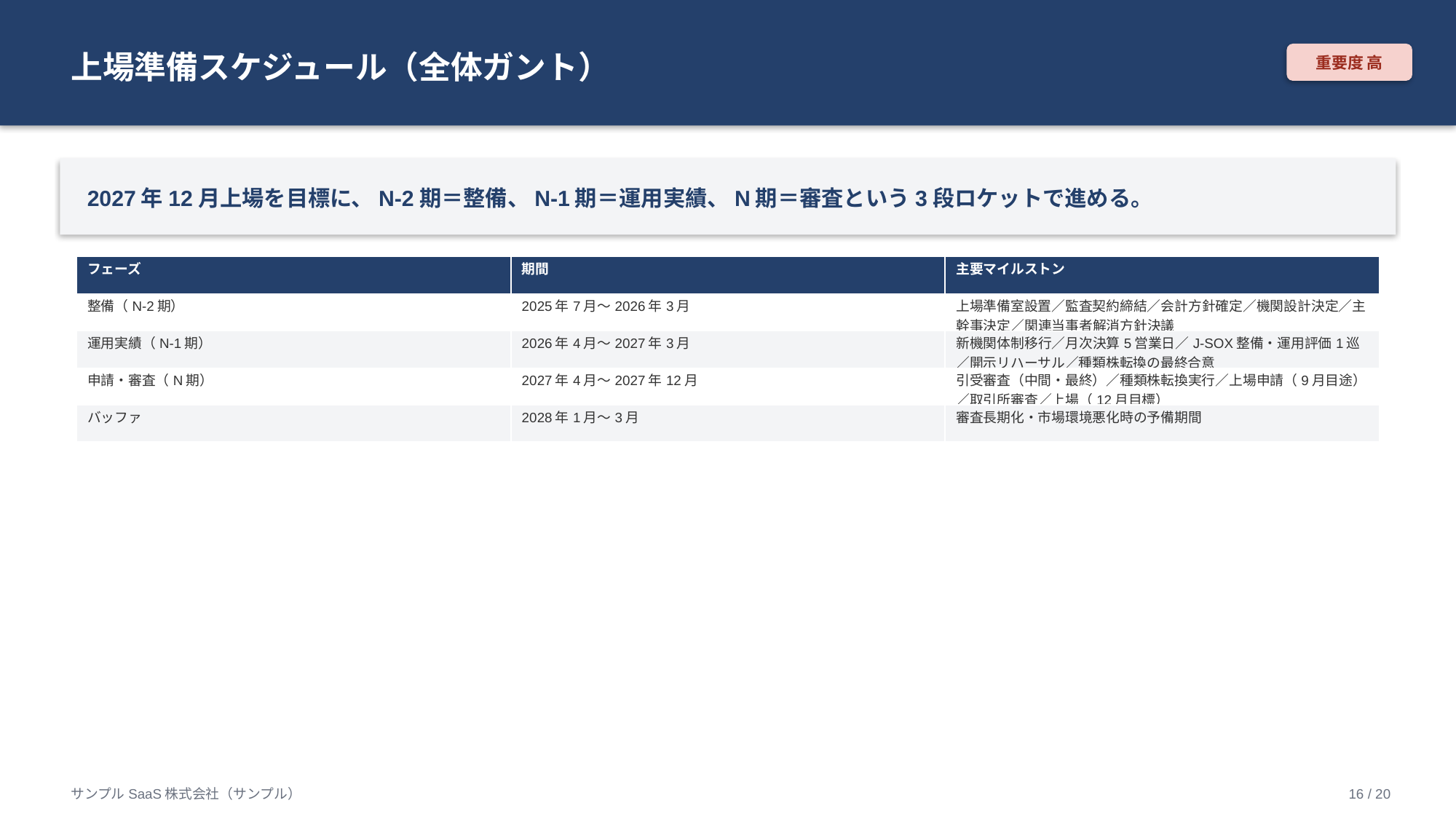

上場準備スケジュール（全体ガント）
重要度 高

2027年12月上場を目標に、N-2期＝整備、N-1期＝運用実績、N期＝審査という3段ロケットで進める。
| フェーズ | 期間 | 主要マイルストン |
| --- | --- | --- |
| 整備（N-2期） | 2025年7月〜2026年3月 | 上場準備室設置／監査契約締結／会計方針確定／機関設計決定／主幹事決定／関連当事者解消方針決議 |
| 運用実績（N-1期） | 2026年4月〜2027年3月 | 新機関体制移行／月次決算5営業日／J-SOX整備・運用評価1巡／開示リハーサル／種類株転換の最終合意 |
| 申請・審査（N期） | 2027年4月〜2027年12月 | 引受審査（中間・最終）／種類株転換実行／上場申請（9月目途）／取引所審査／上場（12月目標） |
| バッファ | 2028年1月〜3月 | 審査長期化・市場環境悪化時の予備期間 |
サンプルSaaS株式会社（サンプル）
16 / 20